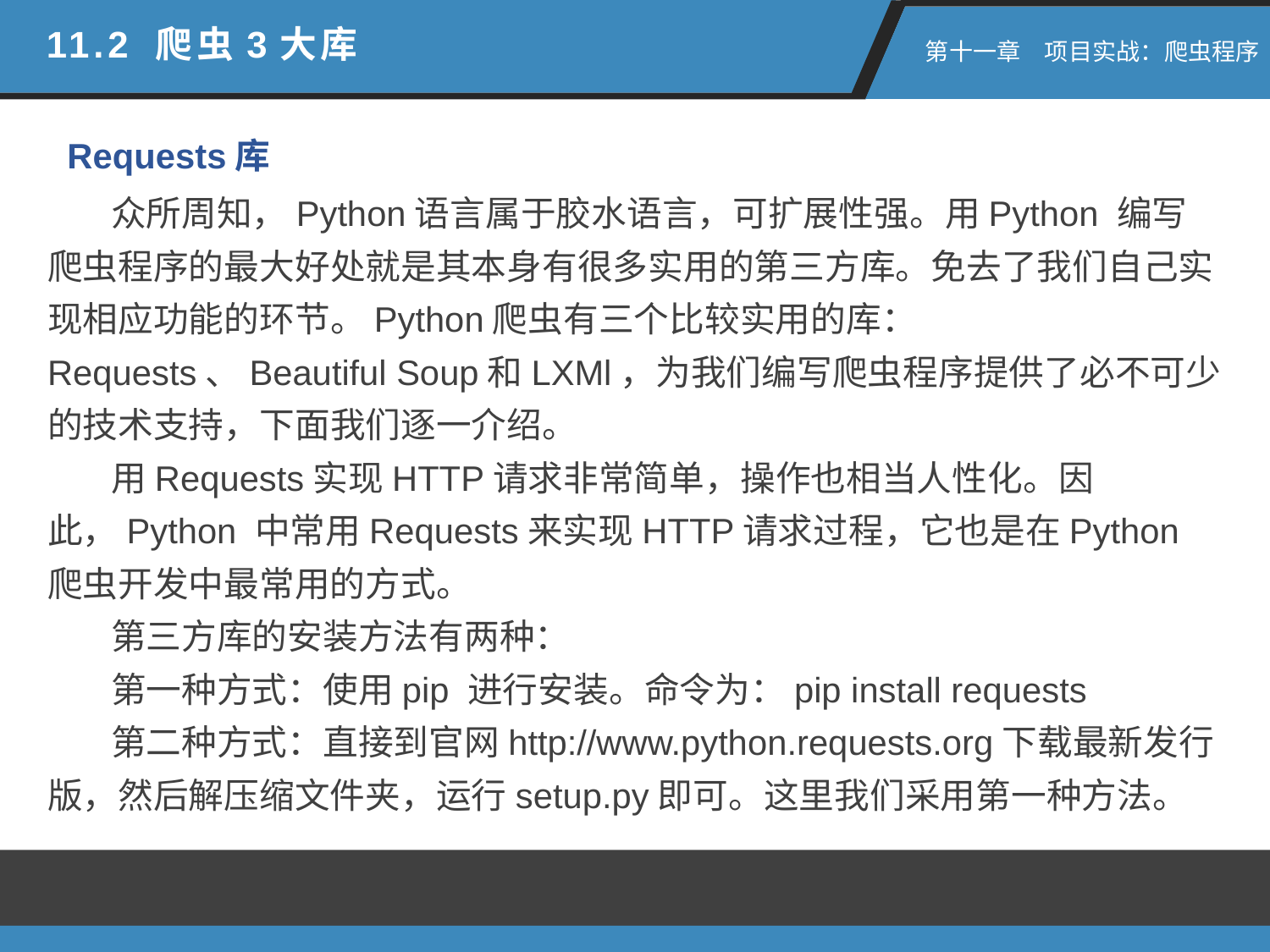

11.2 爬虫3大库
  第十一章　项目实战：爬虫程序
Requests库
众所周知，Python语言属于胶水语言，可扩展性强。用Python 编写爬虫程序的最大好处就是其本身有很多实用的第三方库。免去了我们自己实现相应功能的环节。Python爬虫有三个比较实用的库：Requests、Beautiful Soup和LXMl，为我们编写爬虫程序提供了必不可少的技术支持，下面我们逐一介绍。
用Requests实现HTTP请求非常简单，操作也相当人性化。因此，Python 中常用Requests来实现HTTP请求过程，它也是在Python爬虫开发中最常用的方式。
第三方库的安装方法有两种：
第一种方式：使用pip 进行安装。命令为：pip install requests
第二种方式：直接到官网http://www.python.requests.org下载最新发行版，然后解压缩文件夹，运行setup.py即可。这里我们采用第一种方法。